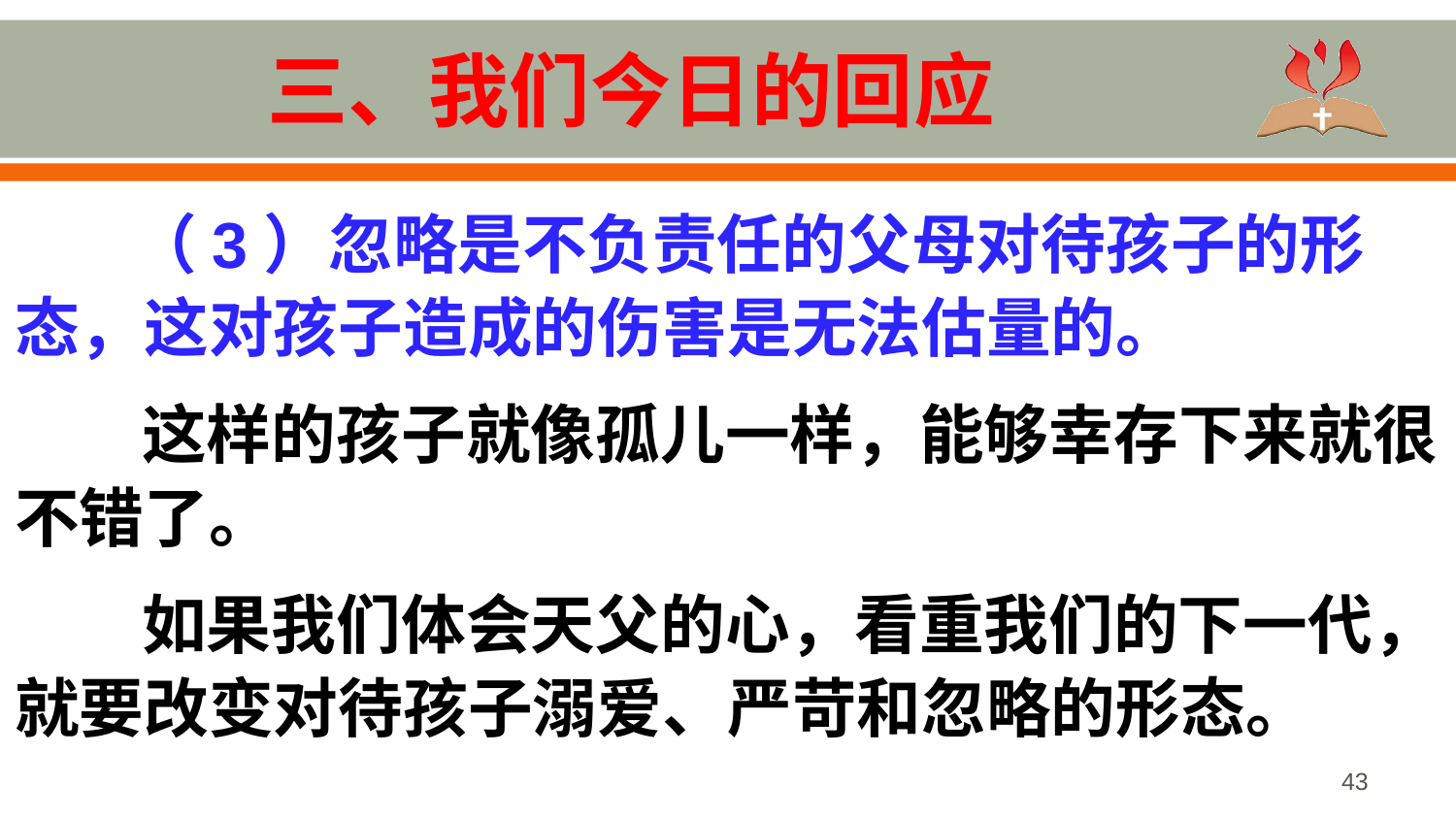

# 三、我们今日的回应
       （3）忽略是不负责任的父母对待孩子的形态，这对孩子造成的伤害是无法估量的。
这样的孩子就像孤儿一样，能够幸存下来就很不错了。
如果我们体会天父的心，看重我们的下一代，就要改变对待孩子溺爱、严苛和忽略的形态。

43